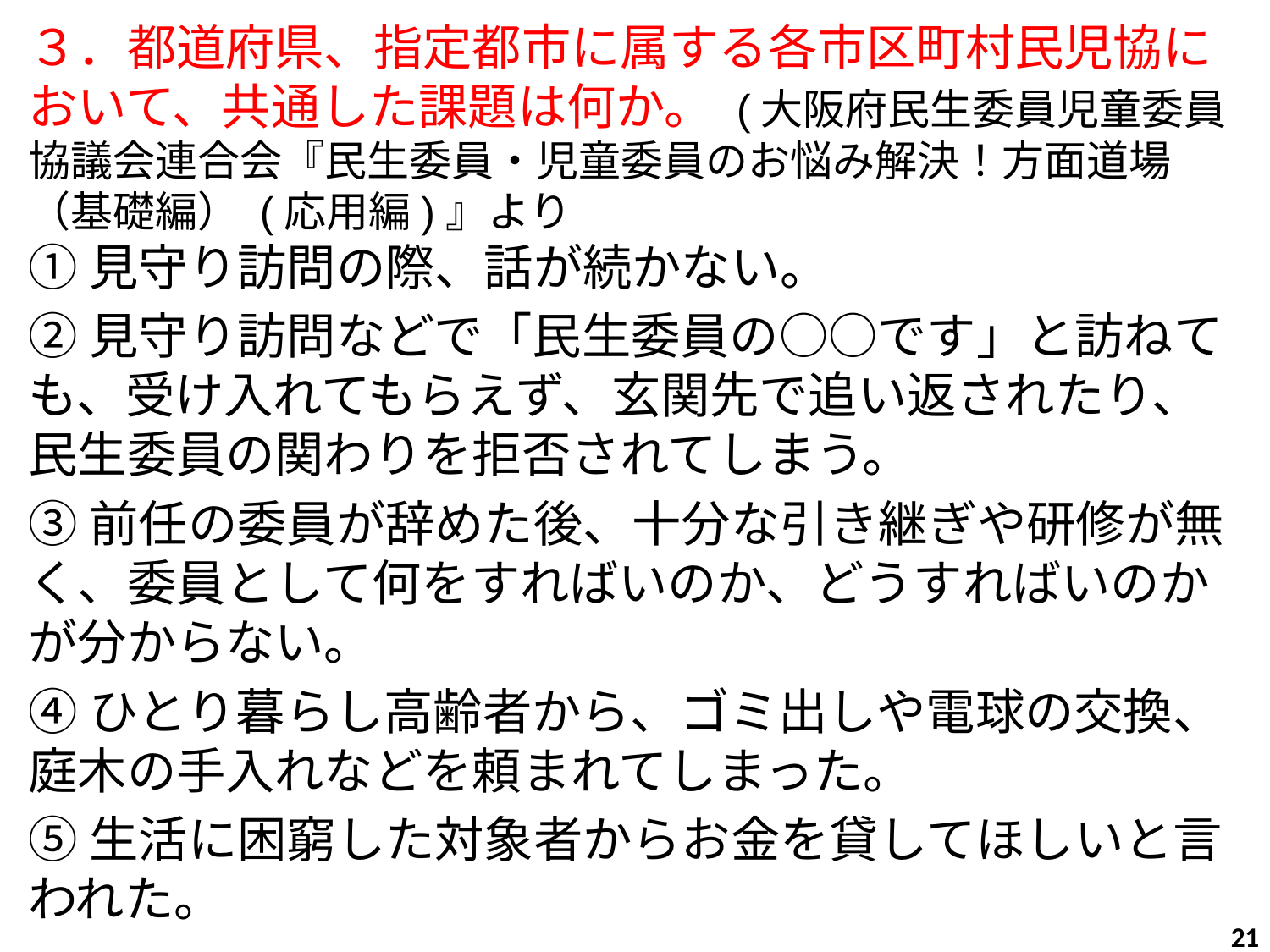

３．都道府県、指定都市に属する各市区町村民児協において、共通した課題は何か。 (大阪府民生委員児童委員協議会連合会『民生委員・児童委員のお悩み解決！方面道場（基礎編） (応用編)』より
①見守り訪問の際、話が続かない。
②見守り訪問などで「民生委員の○○です」と訪ねても、受け入れてもらえず、玄関先で追い返されたり、民生委員の関わりを拒否されてしまう。
③前任の委員が辞めた後、十分な引き継ぎや研修が無く、委員として何をすればいのか、どうすればいのかが分からない。
④ひとり暮らし高齢者から、ゴミ出しや電球の交換、庭木の手入れなどを頼まれてしまった。
⑤生活に困窮した対象者からお金を貸してほしいと言われた。